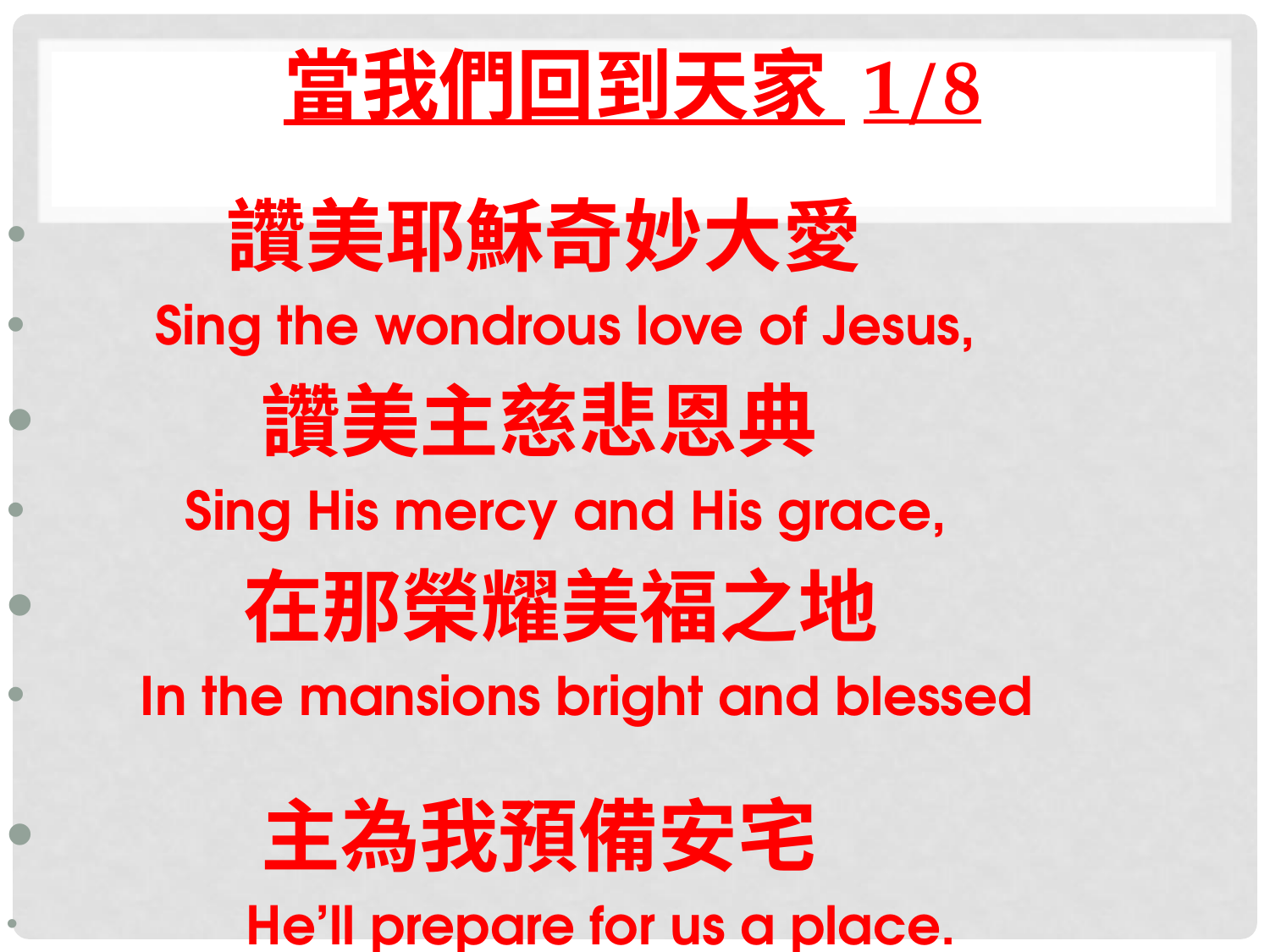

# 當我們回到天家 1/8
              讚美耶穌奇妙大愛
        Sing the wondrous love of Jesus,
            讚美主慈悲恩典
          Sing His mercy and His grace,
           在那榮耀美福之地
       In the mansions bright and blessed

            主為我預備安宅
                       He’ll prepare for us a place.